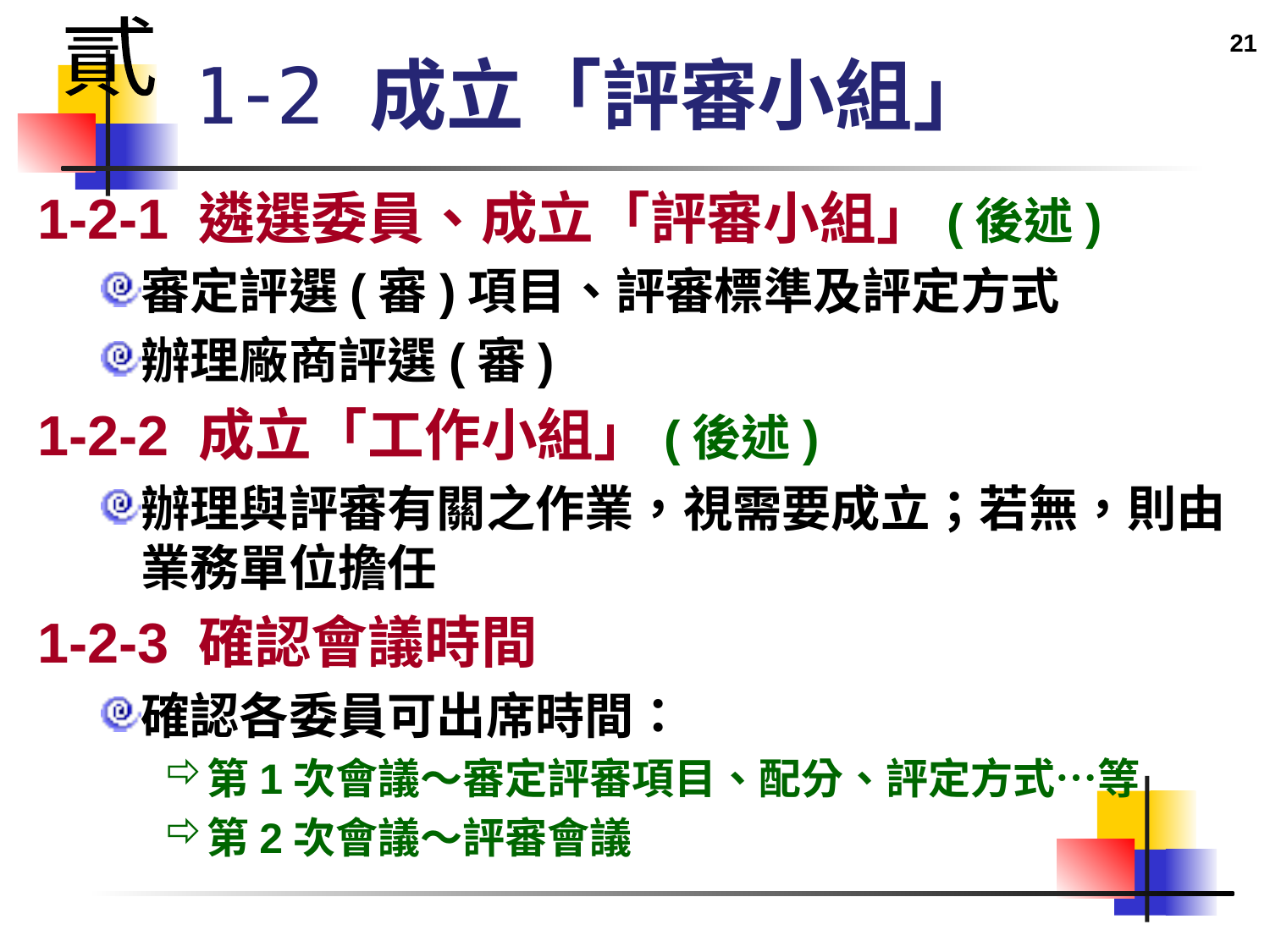

21
貳
# 1-2 成立「評審小組」
1-2-1 遴選委員、成立「評審小組」(後述)
審定評選(審)項目、評審標準及評定方式
辦理廠商評選(審)
1-2-2 成立「工作小組」(後述)
辦理與評審有關之作業，視需要成立；若無，則由業務單位擔任
1-2-3 確認會議時間
確認各委員可出席時間：
第1次會議～審定評審項目、配分、評定方式…等
第2次會議～評審會議